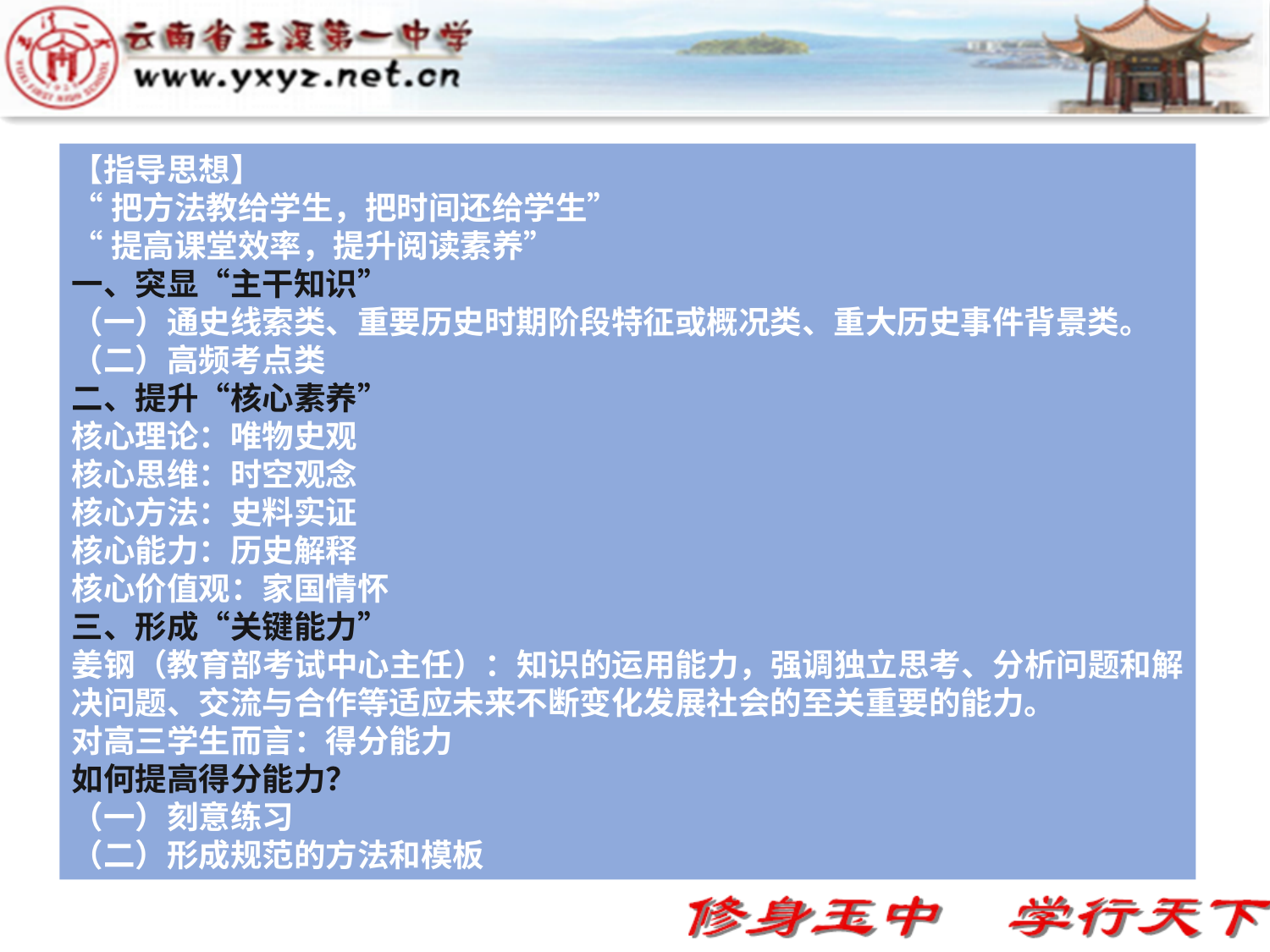

【指导思想】
“把方法教给学生，把时间还给学生”
“提高课堂效率，提升阅读素养”
一、突显“主干知识”
（一）通史线索类、重要历史时期阶段特征或概况类、重大历史事件背景类。
（二）高频考点类
二、提升“核心素养”
核心理论：唯物史观
核心思维：时空观念
核心方法：史料实证
核心能力：历史解释
核心价值观：家国情怀
三、形成“关键能力”
姜钢（教育部考试中心主任）：知识的运用能力，强调独立思考、分析问题和解决问题、交流与合作等适应未来不断变化发展社会的至关重要的能力。
对高三学生而言：得分能力
如何提高得分能力？
（一）刻意练习
（二）形成规范的方法和模板